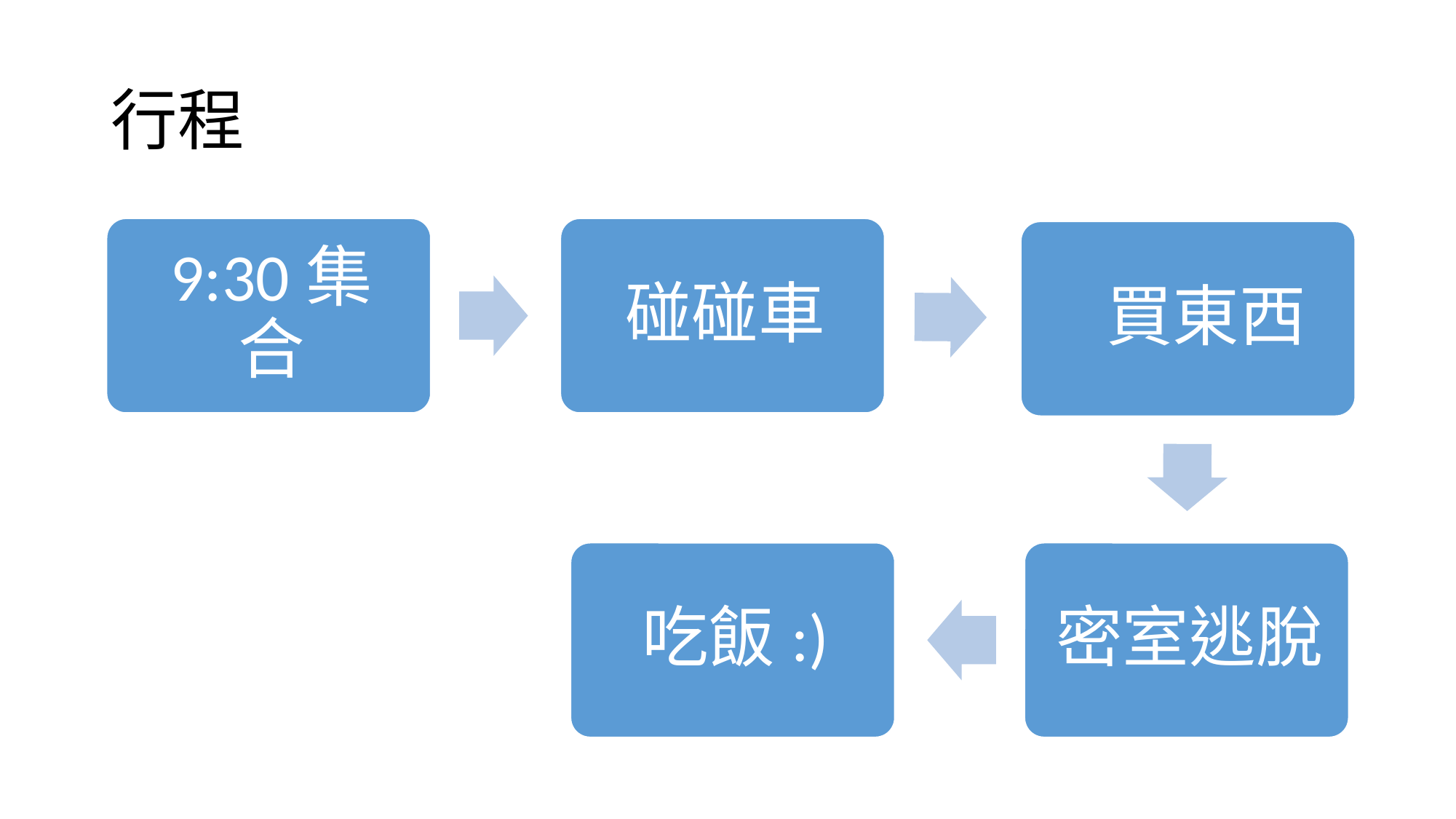

# 行程
9:30集合

碰碰車

 買東西

密室逃脫

吃飯:)